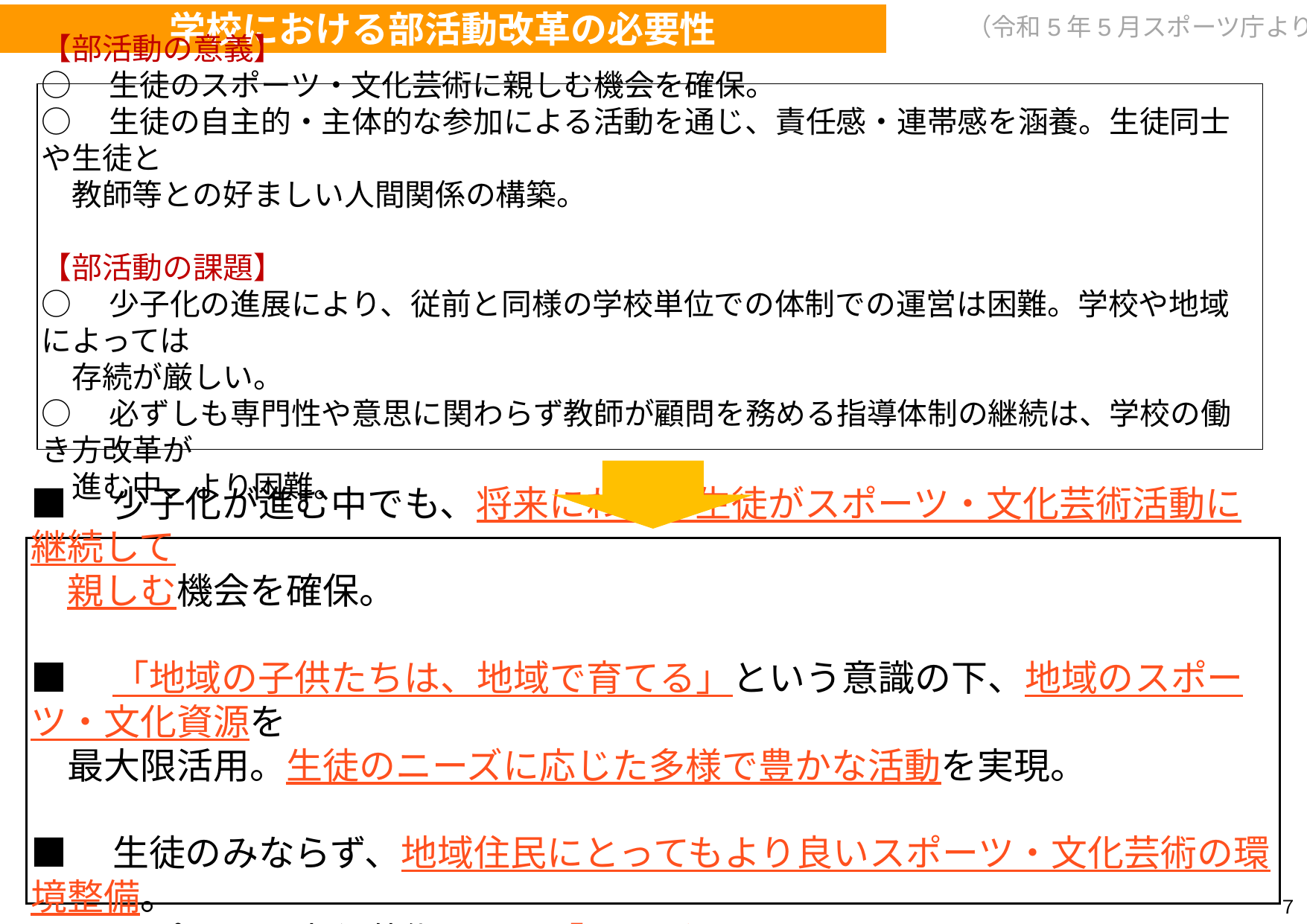

学校における部活動改革の必要性
（令和5年5月スポーツ庁より）
【部活動の意義】
○　生徒のスポーツ・文化芸術に親しむ機会を確保。
○　生徒の自主的・主体的な参加による活動を通じ、責任感・連帯感を涵養。生徒同士や生徒と
　教師等との好ましい人間関係の構築。

【部活動の課題】
○　少子化の進展により、従前と同様の学校単位での体制での運営は困難。学校や地域によっては
　存続が厳しい。
○　必ずしも専門性や意思に関わらず教師が顧問を務める指導体制の継続は、学校の働き方改革が
　進む中、より困難。

■　少子化が進む中でも、将来にわたり生徒がスポーツ・文化芸術活動に継続して
　親しむ機会を確保。

■　「地域の子供たちは、地域で育てる」という意識の下、地域のスポーツ・文化資源を
　最大限活用。生徒のニーズに応じた多様で豊かな活動を実現。

■　生徒のみならず、地域住民にとってもより良いスポーツ・文化芸術の環境整備。
　　 スポーツ・文化芸術による「まちづくり」。
課題
７